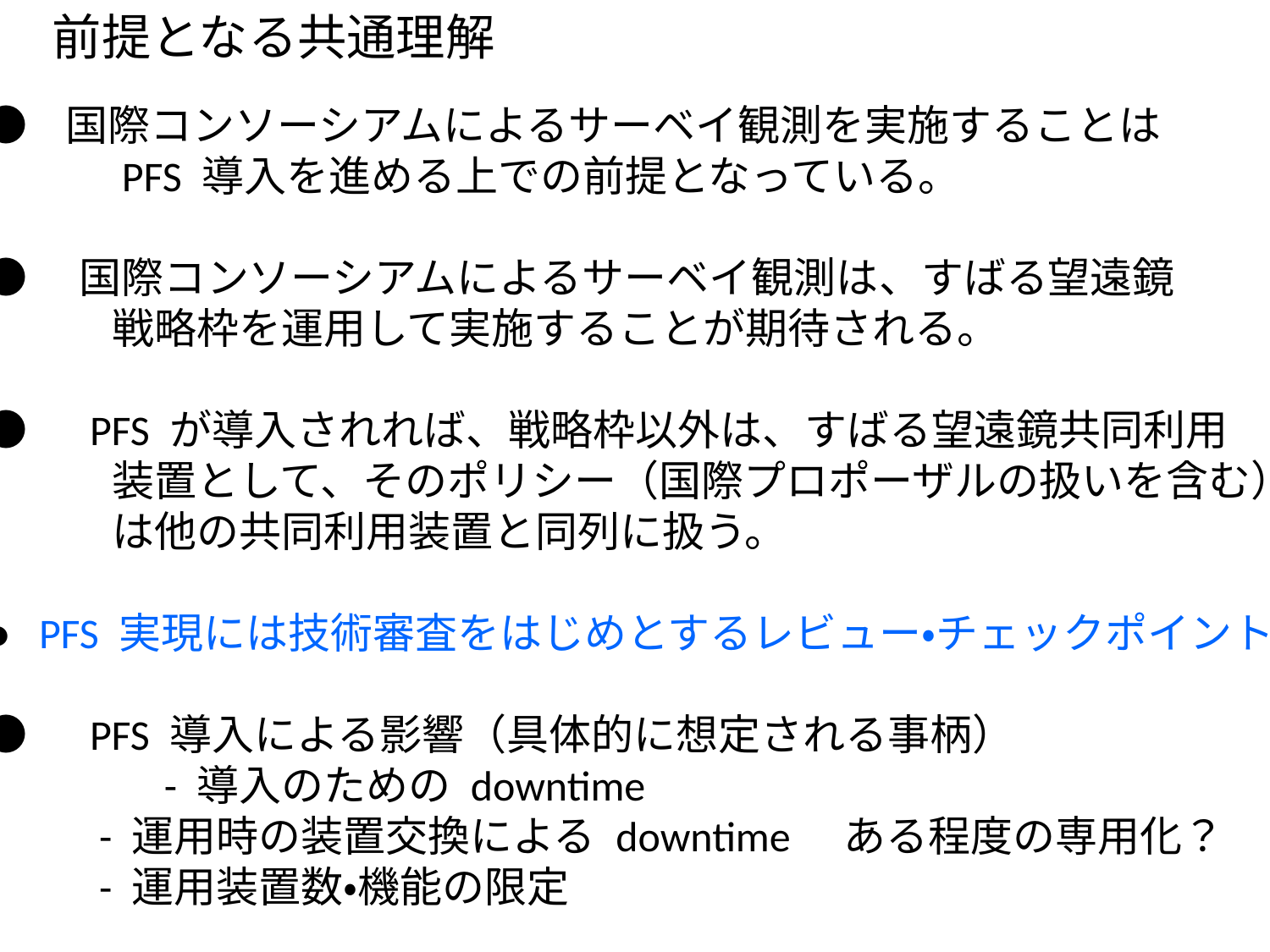

前提となる共通理解
●   国際コンソーシアムによるサーベイ観測を実施することは
　　　PFS 導入を進める上での前提となっている。

●　国際コンソーシアムによるサーベイ観測は、すばる望遠鏡
　　　戦略枠を運用して実施することが期待される。

●　PFS が導入されれば、戦略枠以外は、すばる望遠鏡共同利用
　　　装置として、そのポリシー（国際プロポーザルの扱いを含む）
　　　は他の共同利用装置と同列に扱う。

●   PFS 実現には技術審査をはじめとするレビュー・チェックポイント

●　PFS 導入による影響（具体的に想定される事柄）
　　　　- 導入のための downtime
            - 運用時の装置交換による downtime　ある程度の専用化？
            - 運用装置数・機能の限定